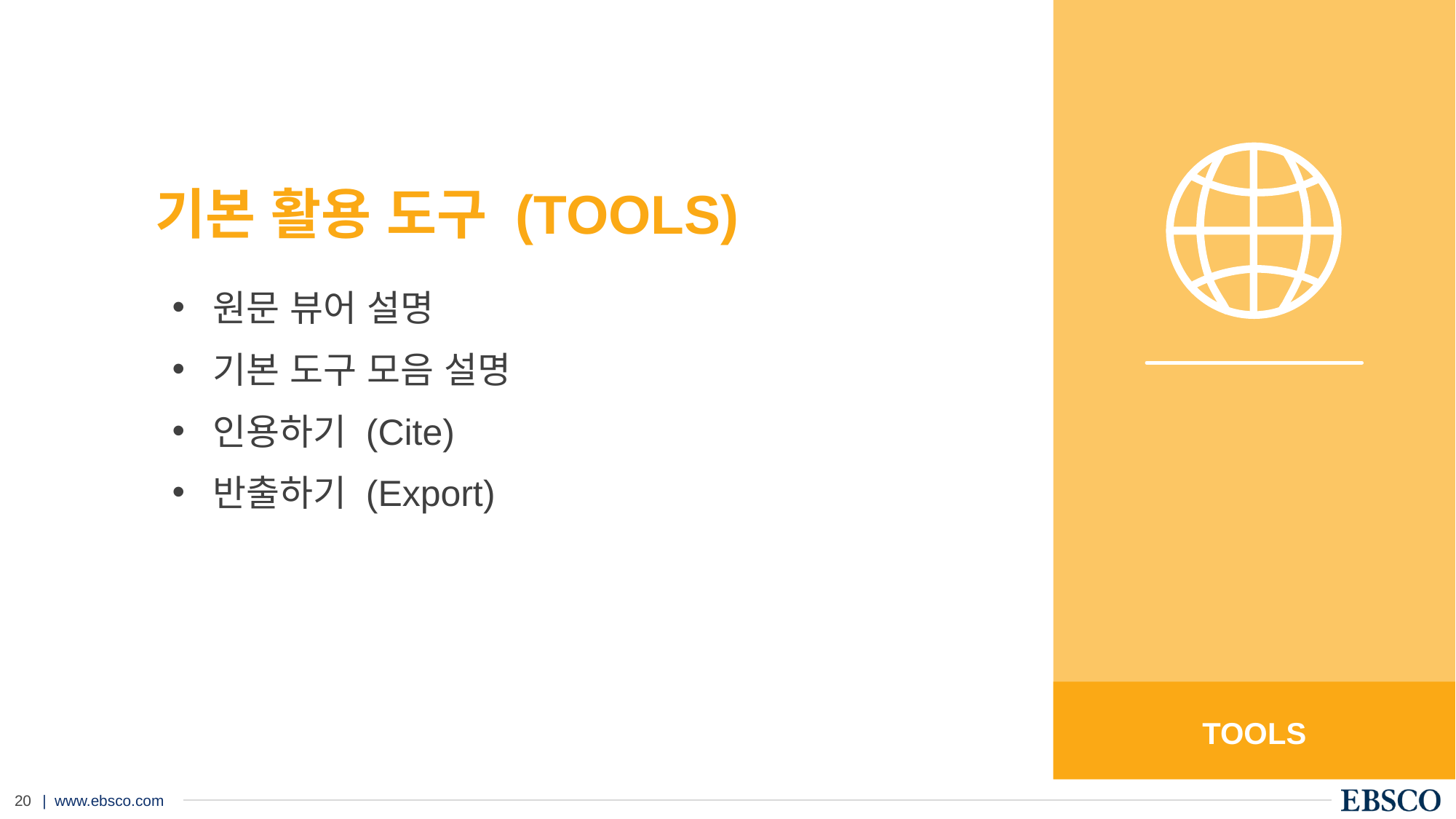

# 기본 활용 도구 (TOOLS)

원문 뷰어 설명
기본 도구 모음 설명
인용하기 (Cite)
반출하기 (Export)
TOOLS